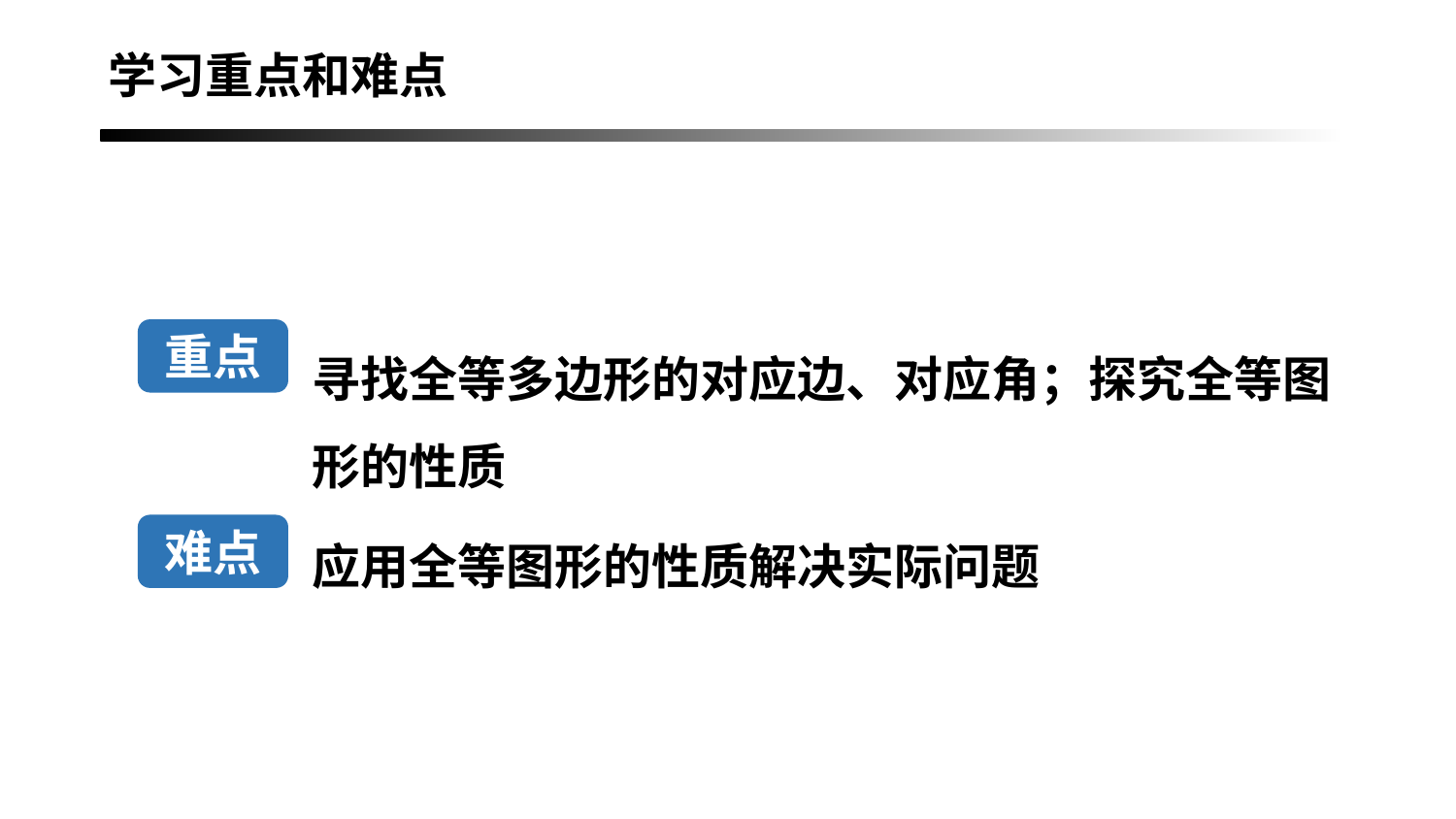

学习重点和难点
寻找全等多边形的对应边、对应角；探究全等图形的性质
重点
应用全等图形的性质解决实际问题
难点